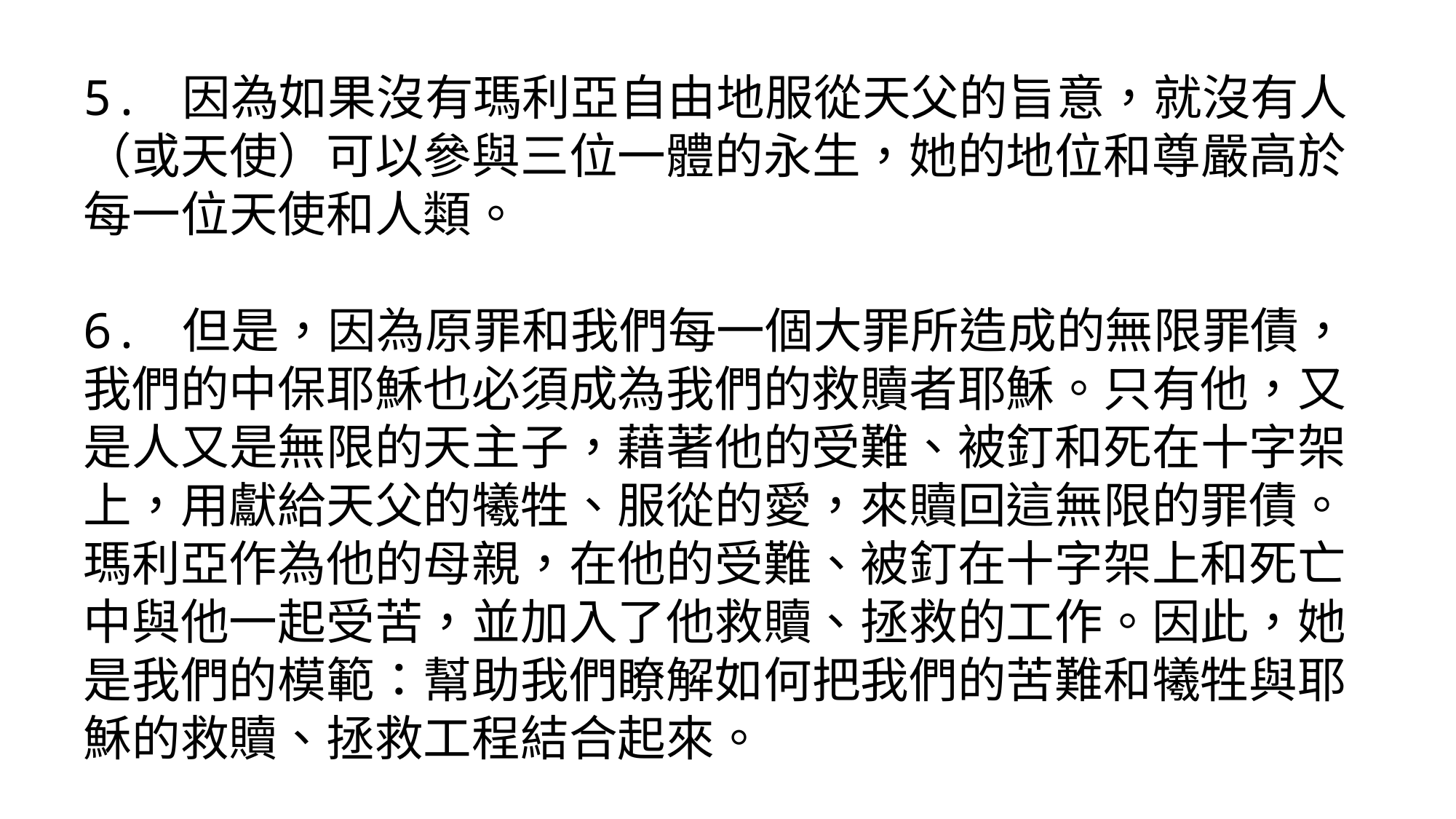

5. 因為如果沒有瑪利亞自由地服從天父的旨意，就沒有人（或天使）可以參與三位一體的永生，她的地位和尊嚴高於每一位天使和人類。

6. 但是，因為原罪和我們每一個大罪所造成的無限罪債，我們的中保耶穌也必須成為我們的救贖者耶穌。只有他，又是人又是無限的天主子，藉著他的受難、被釘和死在十字架上，用獻給天父的犧牲、服從的愛，來贖回這無限的罪債。瑪利亞作為他的母親，在他的受難、被釘在十字架上和死亡中與他一起受苦，並加入了他救贖、拯救的工作。因此，她是我們的模範：幫助我們瞭解如何把我們的苦難和犧牲與耶穌的救贖、拯救工程結合起來。